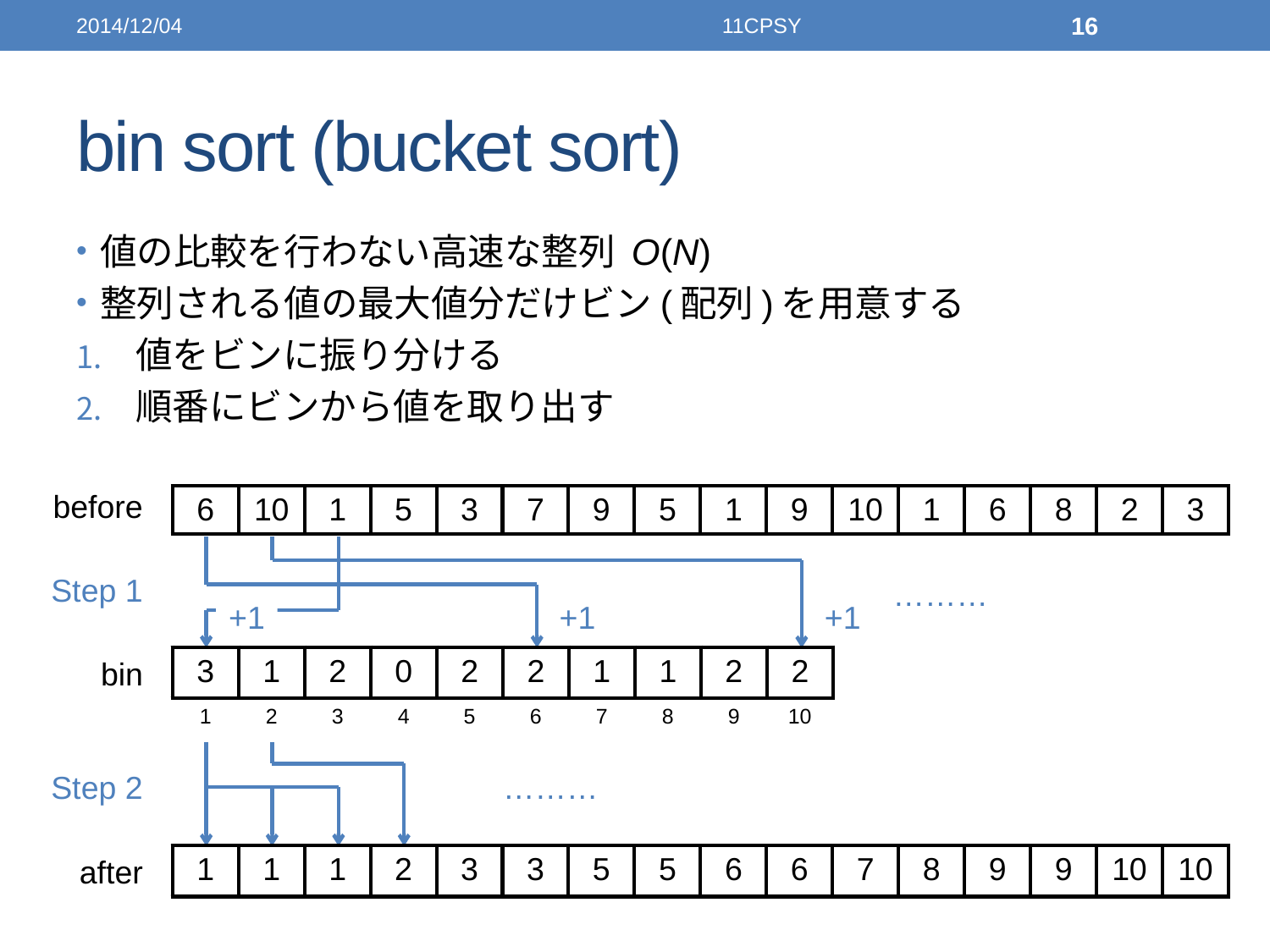

2014/12/04
11CPSY
16
# bin sort (bucket sort)
値の比較を行わない高速な整列 O(N)
整列される値の最大値分だけビン(配列)を用意する
値をビンに振り分ける
順番にビンから値を取り出す
before
| 6 | 10 | 1 | 5 | 3 | 7 | 9 | 5 | 1 | 9 | 10 | 1 | 6 | 8 | 2 | 3 |
| --- | --- | --- | --- | --- | --- | --- | --- | --- | --- | --- | --- | --- | --- | --- | --- |
Step 1
………
+1
+1
+1
| 0 | 0 | 0 | 0 | 0 | 1 | 0 | 0 | 0 | 0 |
| --- | --- | --- | --- | --- | --- | --- | --- | --- | --- |
| 1 | 2 | 3 | 4 | 5 | 6 | 7 | 8 | 9 | 10 |
| 0 | 0 | 0 | 0 | 0 | 1 | 0 | 0 | 0 | 1 |
| --- | --- | --- | --- | --- | --- | --- | --- | --- | --- |
| 1 | 2 | 3 | 4 | 5 | 6 | 7 | 8 | 9 | 10 |
| 1 | 0 | 0 | 0 | 0 | 1 | 0 | 0 | 0 | 1 |
| --- | --- | --- | --- | --- | --- | --- | --- | --- | --- |
| 1 | 2 | 3 | 4 | 5 | 6 | 7 | 8 | 9 | 10 |
| 3 | 1 | 2 | 0 | 2 | 2 | 1 | 1 | 2 | 2 |
| --- | --- | --- | --- | --- | --- | --- | --- | --- | --- |
| 1 | 2 | 3 | 4 | 5 | 6 | 7 | 8 | 9 | 10 |
bin
| 0 | 0 | 0 | 0 | 0 | 0 | 0 | 0 | 0 | 0 |
| --- | --- | --- | --- | --- | --- | --- | --- | --- | --- |
| 1 | 2 | 3 | 4 | 5 | 6 | 7 | 8 | 9 | 10 |
Step 2
………
after
| 1 | 1 | 1 | 2 | - | - | - | - | - | - | - | - | - | - | - | - |
| --- | --- | --- | --- | --- | --- | --- | --- | --- | --- | --- | --- | --- | --- | --- | --- |
| 1 | 1 | 1 | 2 | 3 | 3 | 5 | 5 | 6 | 6 | 7 | 8 | 9 | 9 | 10 | 10 |
| --- | --- | --- | --- | --- | --- | --- | --- | --- | --- | --- | --- | --- | --- | --- | --- |
| - | - | - | - | - | - | - | - | - | - | - | - | - | - | - | - |
| --- | --- | --- | --- | --- | --- | --- | --- | --- | --- | --- | --- | --- | --- | --- | --- |
| 1 | 1 | 1 | - | - | - | - | - | - | - | - | - | - | - | - | - |
| --- | --- | --- | --- | --- | --- | --- | --- | --- | --- | --- | --- | --- | --- | --- | --- |